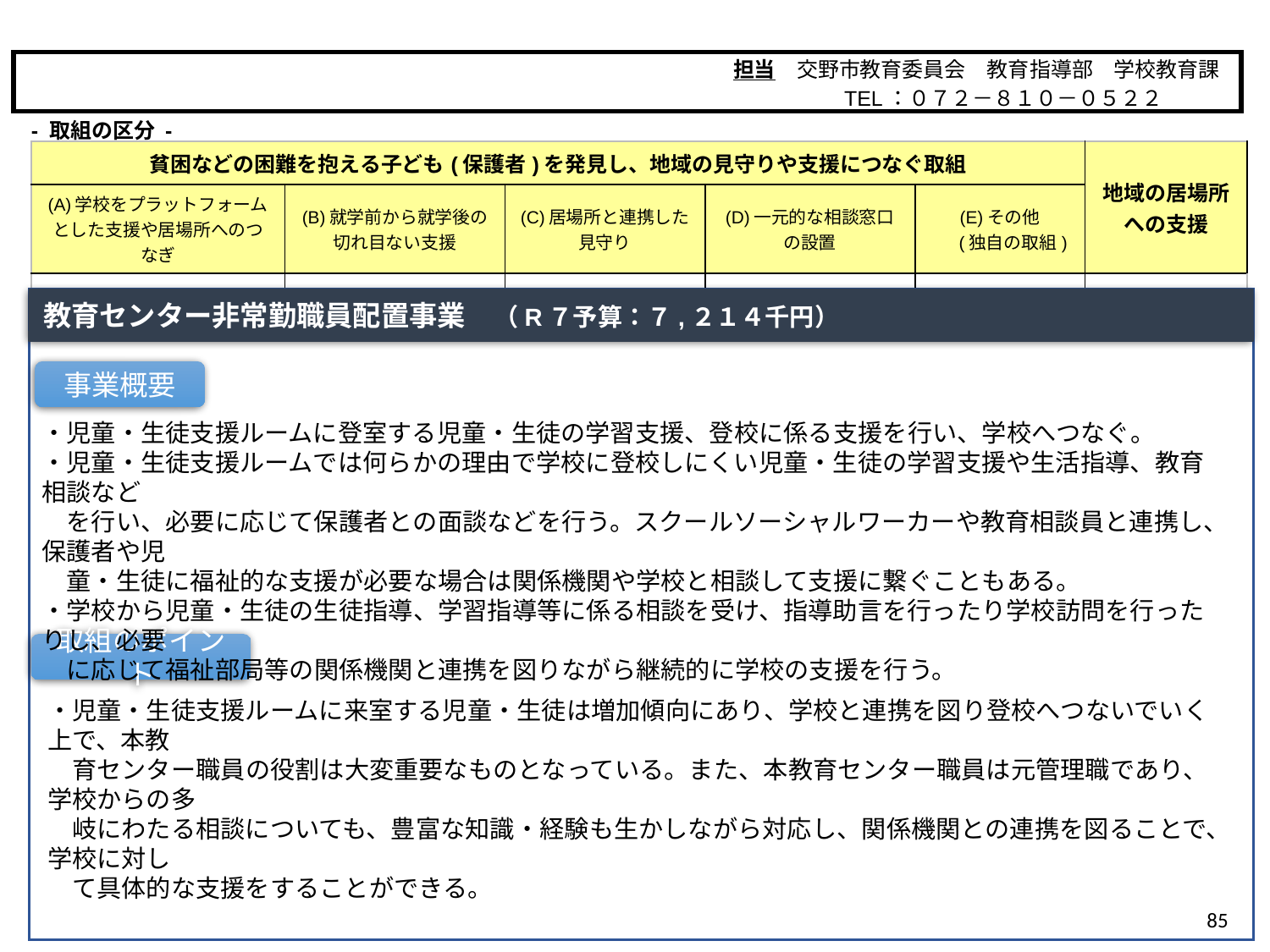

担当　交野市教育委員会　教育指導部　学校教育課
　　　　　TEL：０７２－８１０－０５２２

交野市
- 取組の区分 -
| 貧困などの困難を抱える子ども(保護者)を発見し、地域の見守りや支援につなぐ取組 |  |  |  |  | 地域の居場所 への支援 |
| --- | --- | --- | --- | --- | --- |
| (A)学校をプラットフォームとした支援や居場所へのつなぎ | (B)就学前から就学後の 切れ目ない支援 | (C)居場所と連携した 見守り | (D)一元的な相談窓口 の設置 | (E)その他 　 (独自の取組) |  |
| ○ |  |  |  |  |  |
教育センター非常勤職員配置事業　（R７予算：７,２１４千円）

事業概要
・児童・生徒支援ルームに登室する児童・生徒の学習支援、登校に係る支援を行い、学校へつなぐ。
・児童・生徒支援ルームでは何らかの理由で学校に登校しにくい児童・生徒の学習支援や生活指導、教育相談など
　を行い、必要に応じて保護者との面談などを行う。スクールソーシャルワーカーや教育相談員と連携し、保護者や児
　童・生徒に福祉的な支援が必要な場合は関係機関や学校と相談して支援に繋ぐこともある。
・学校から児童・生徒の生徒指導、学習指導等に係る相談を受け、指導助言を行ったり学校訪問を行ったりし、必要
　に応じて福祉部局等の関係機関と連携を図りながら継続的に学校の支援を行う。
取組のポイント
・児童・生徒支援ルームに来室する児童・生徒は増加傾向にあり、学校と連携を図り登校へつないでいく上で、本教
　育センター職員の役割は大変重要なものとなっている。また、本教育センター職員は元管理職であり、学校からの多
　岐にわたる相談についても、豊富な知識・経験も生かしながら対応し、関係機関との連携を図ることで、学校に対し
　て具体的な支援をすることができる。
85